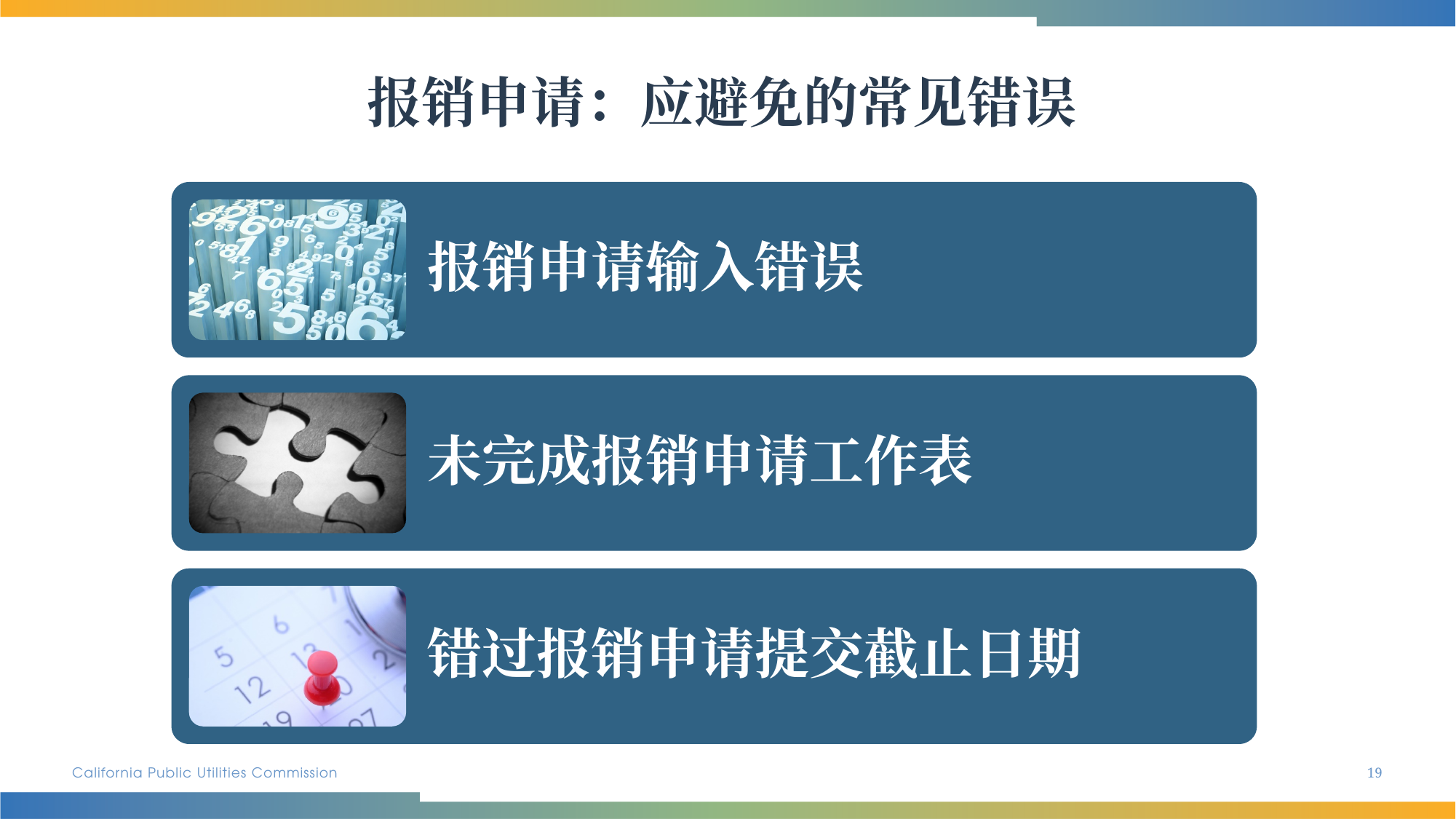

# 报销申请：应避免的常见错误
报销申请输入错误
未完成报销申请工作表
错过报销申请提交截止日期
19